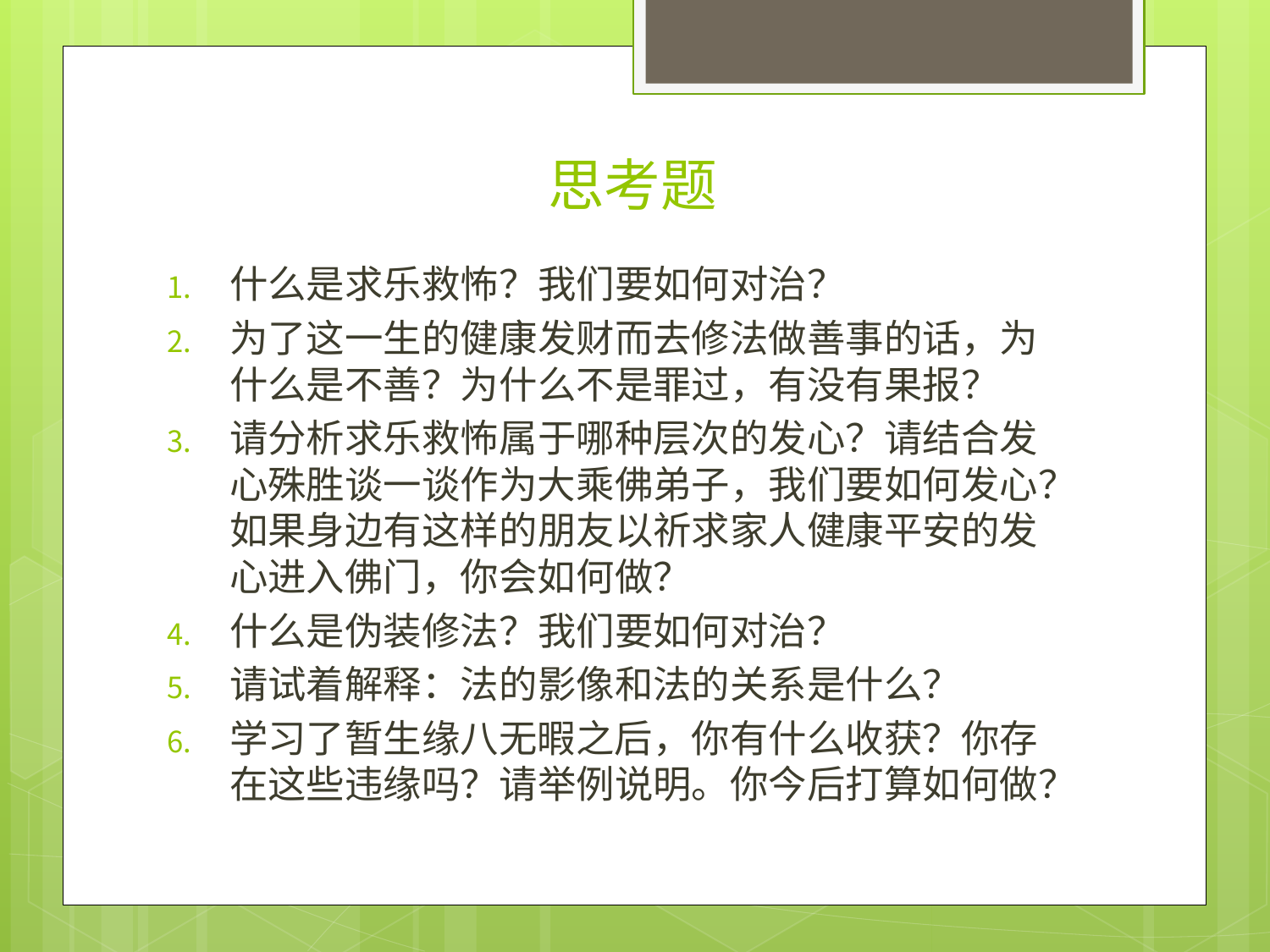

# 思考题
什么是求乐救怖？我们要如何对治？
为了这一生的健康发财而去修法做善事的话，为什么是不善？为什么不是罪过，有没有果报？
请分析求乐救怖属于哪种层次的发心？请结合发心殊胜谈一谈作为大乘佛弟子，我们要如何发心？如果身边有这样的朋友以祈求家人健康平安的发心进入佛门，你会如何做？
什么是伪装修法？我们要如何对治？
请试着解释：法的影像和法的关系是什么？
学习了暂生缘八无暇之后，你有什么收获？你存在这些违缘吗？请举例说明。你今后打算如何做？